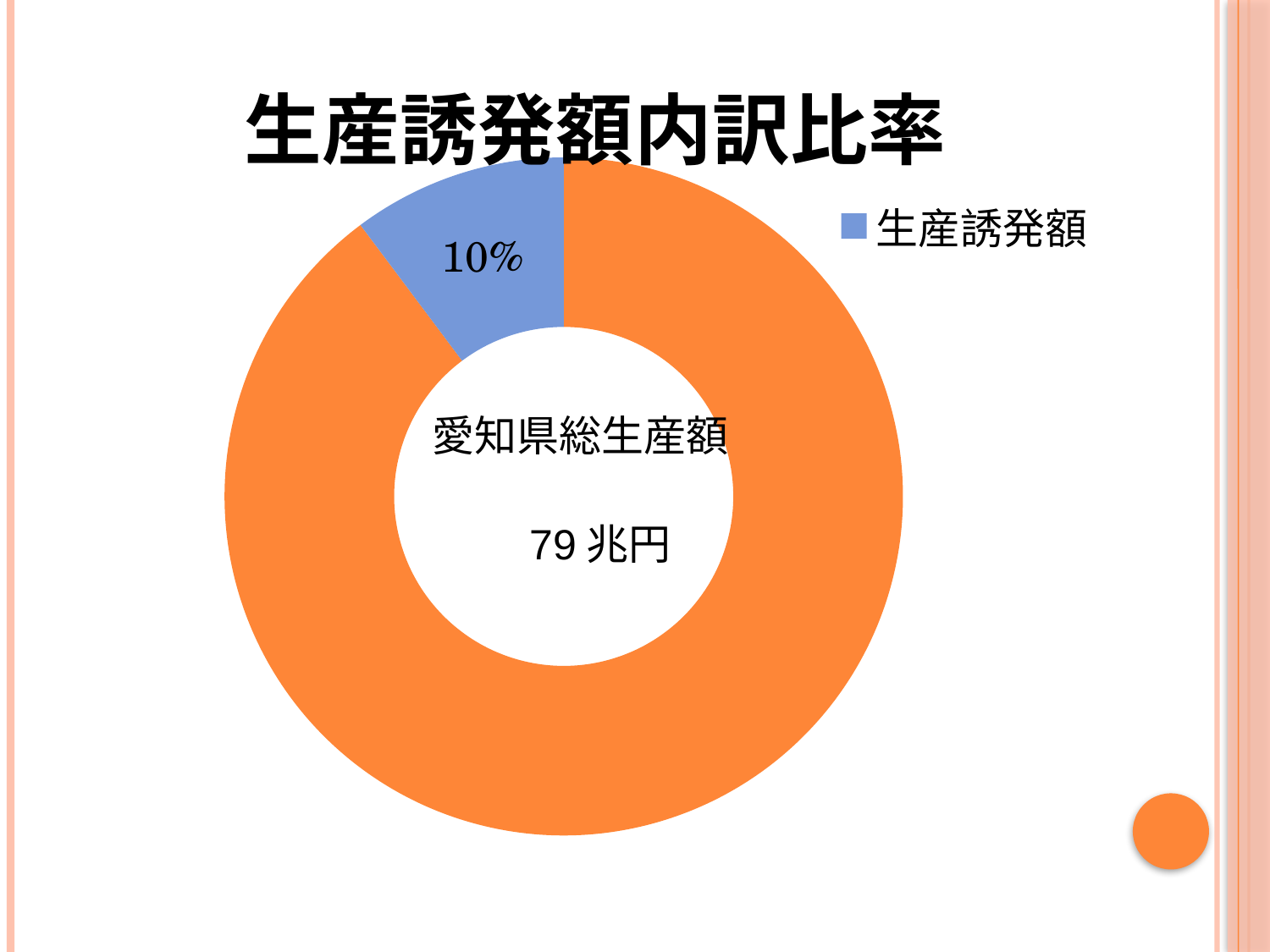

### Chart: 生産誘発額内訳比率

| Category |  |
|---|---|
| 愛知県 | 79.0 |
| 生産誘発額 | 9.0 |